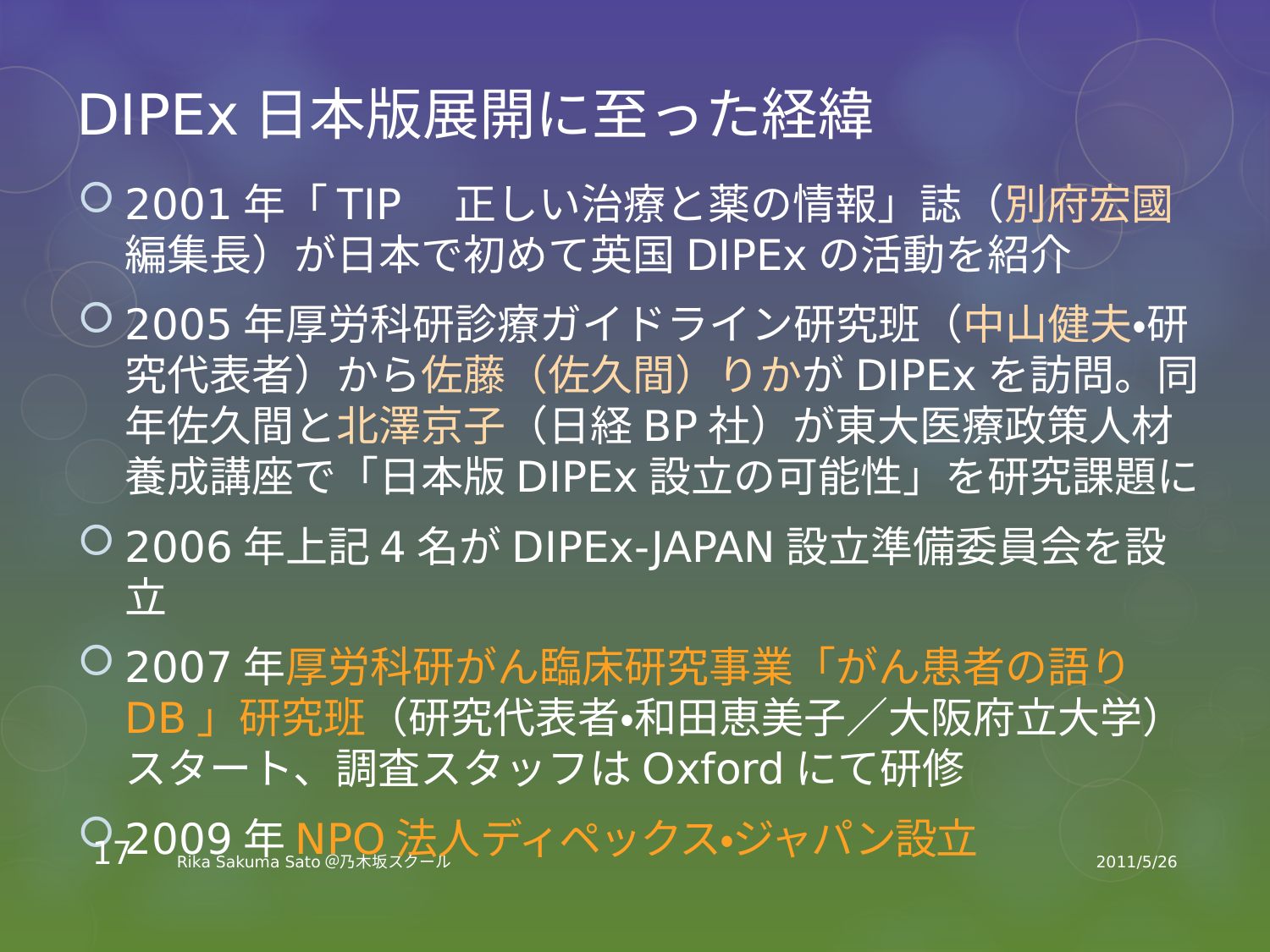

# DIPEx日本版展開に至った経緯
2001年「TIP　正しい治療と薬の情報」誌（別府宏國編集長）が日本で初めて英国DIPExの活動を紹介
2005年厚労科研診療ガイドライン研究班（中山健夫・研究代表者）から佐藤（佐久間）りかがDIPExを訪問。同年佐久間と北澤京子（日経BP社）が東大医療政策人材養成講座で「日本版DIPEx設立の可能性」を研究課題に
2006年上記4名がDIPEx-JAPAN設立準備委員会を設立
2007年厚労科研がん臨床研究事業「がん患者の語りDB」研究班（研究代表者・和田恵美子／大阪府立大学）スタート、調査スタッフはOxfordにて研修
2009年NPO法人ディペックス・ジャパン設立
17
Rika Sakuma Sato＠乃木坂スクール
2011/5/26